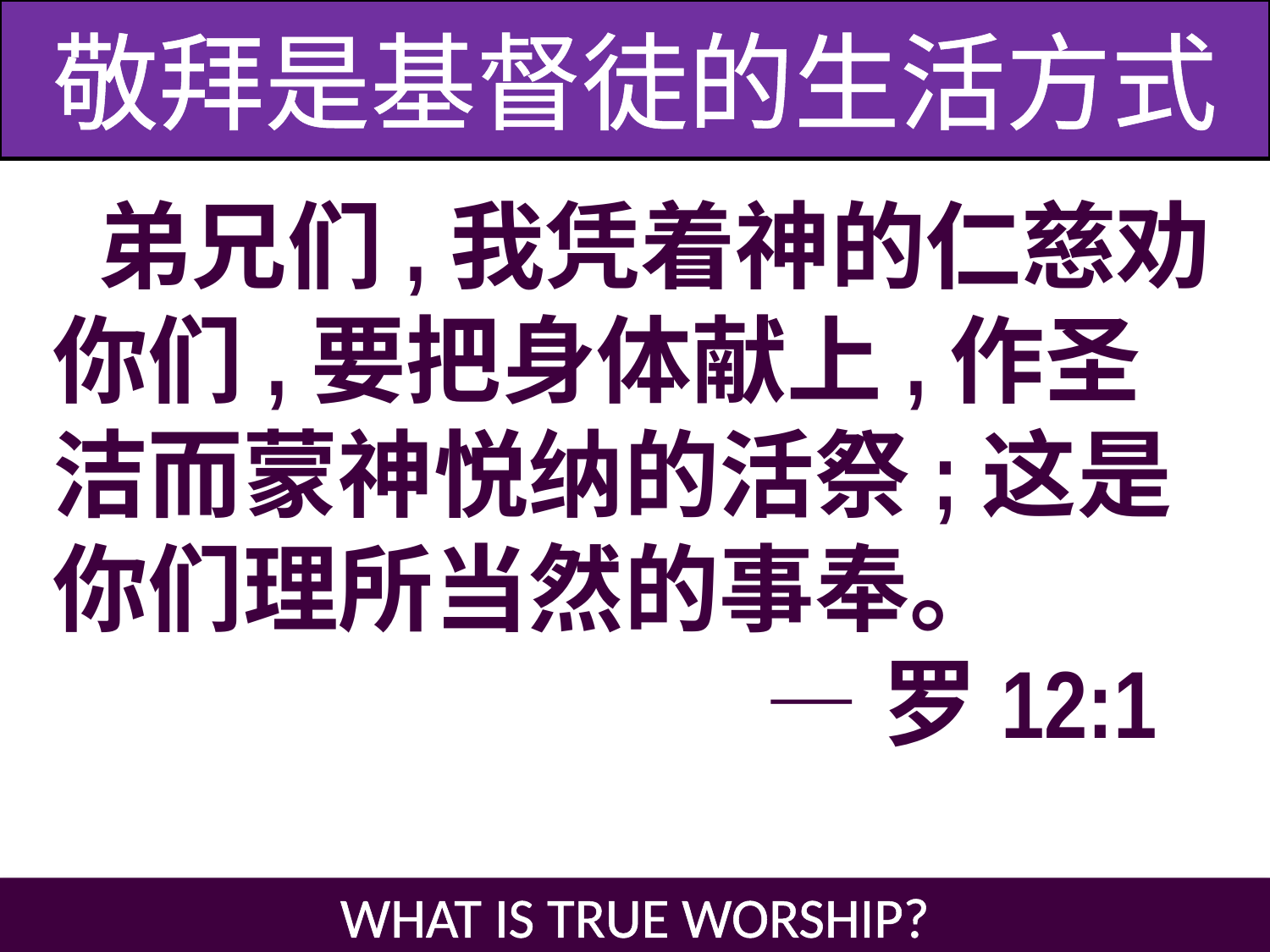

敬拜是基督徒的生活方式
 弟兄们,我凭着神的仁慈劝你们,要把身体献上,作圣洁而蒙神悦纳的活祭;这是你们理所当然的事奉。
                                 —罗12:1
WHAT IS TRUE WORSHIP?